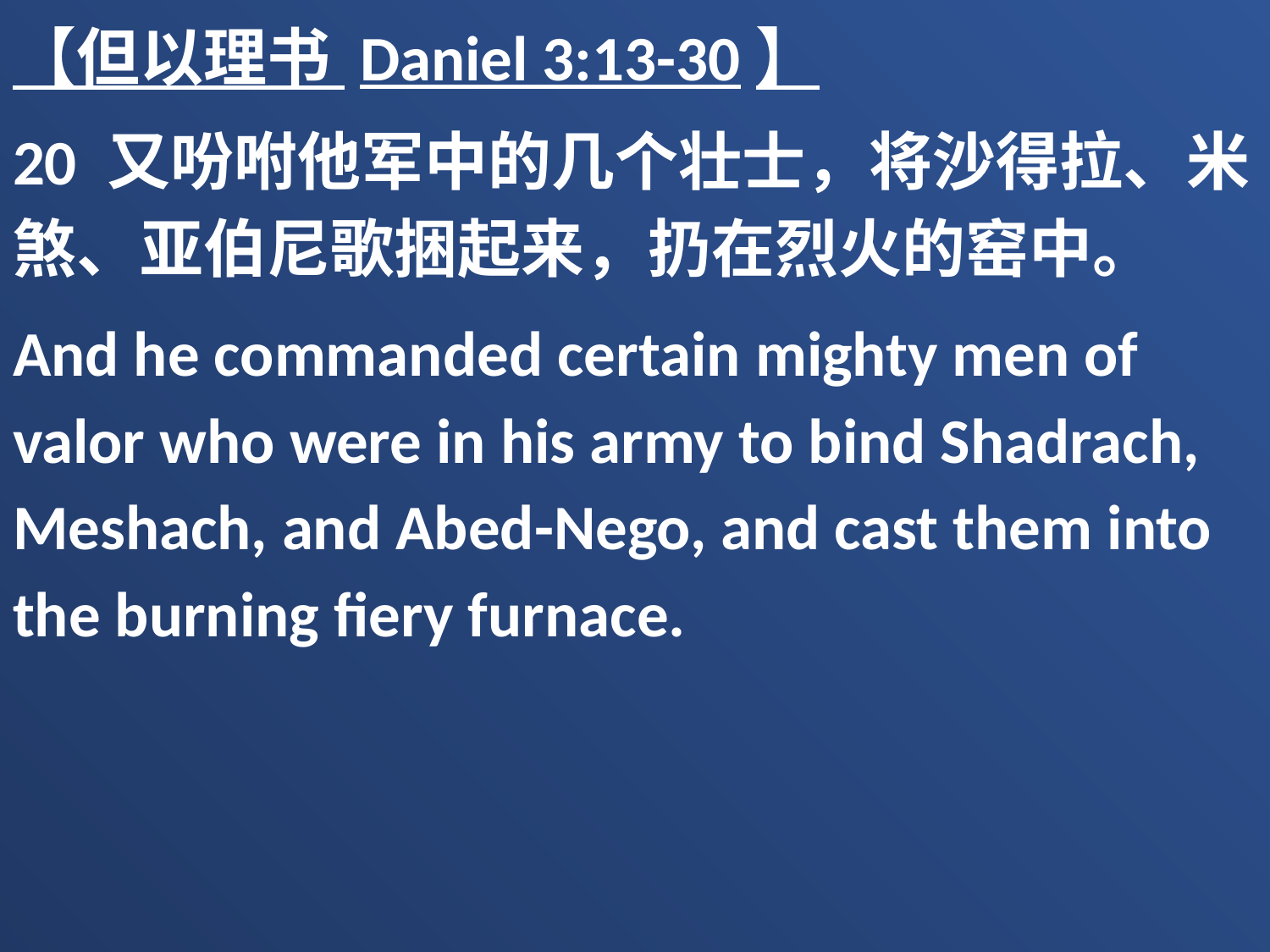

【但以理书 Daniel 3:13-30】
20 又吩咐他军中的几个壮士，将沙得拉、米煞、亚伯尼歌捆起来，扔在烈火的窑中。
And he commanded certain mighty men of valor who were in his army to bind Shadrach, Meshach, and Abed-Nego, and cast them into the burning fiery furnace.